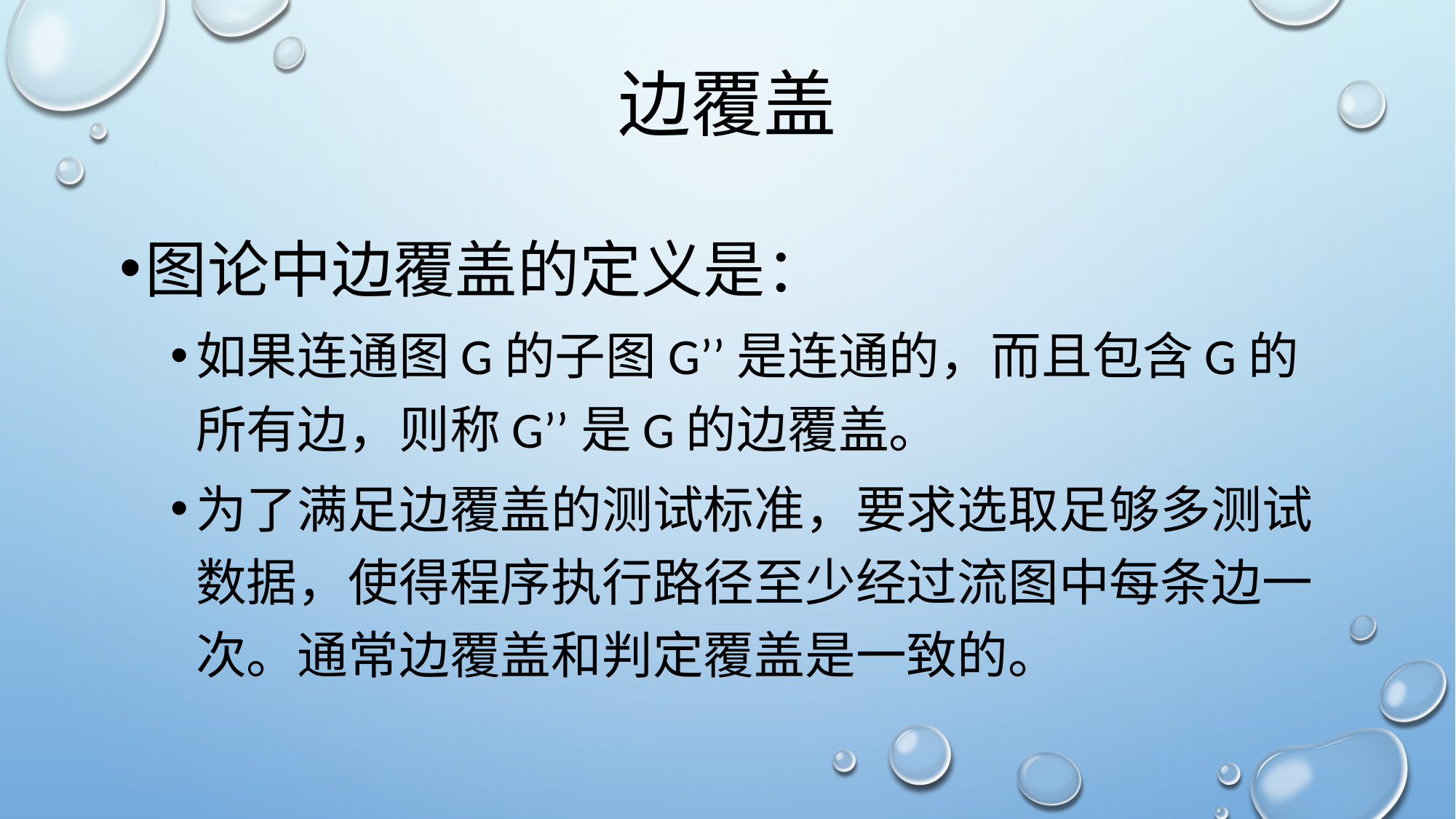

# 边覆盖
图论中边覆盖的定义是：
如果连通图G的子图G’’是连通的，而且包含G的所有边，则称G’’是G的边覆盖。
为了满足边覆盖的测试标准，要求选取足够多测试数据，使得程序执行路径至少经过流图中每条边一次。通常边覆盖和判定覆盖是一致的。